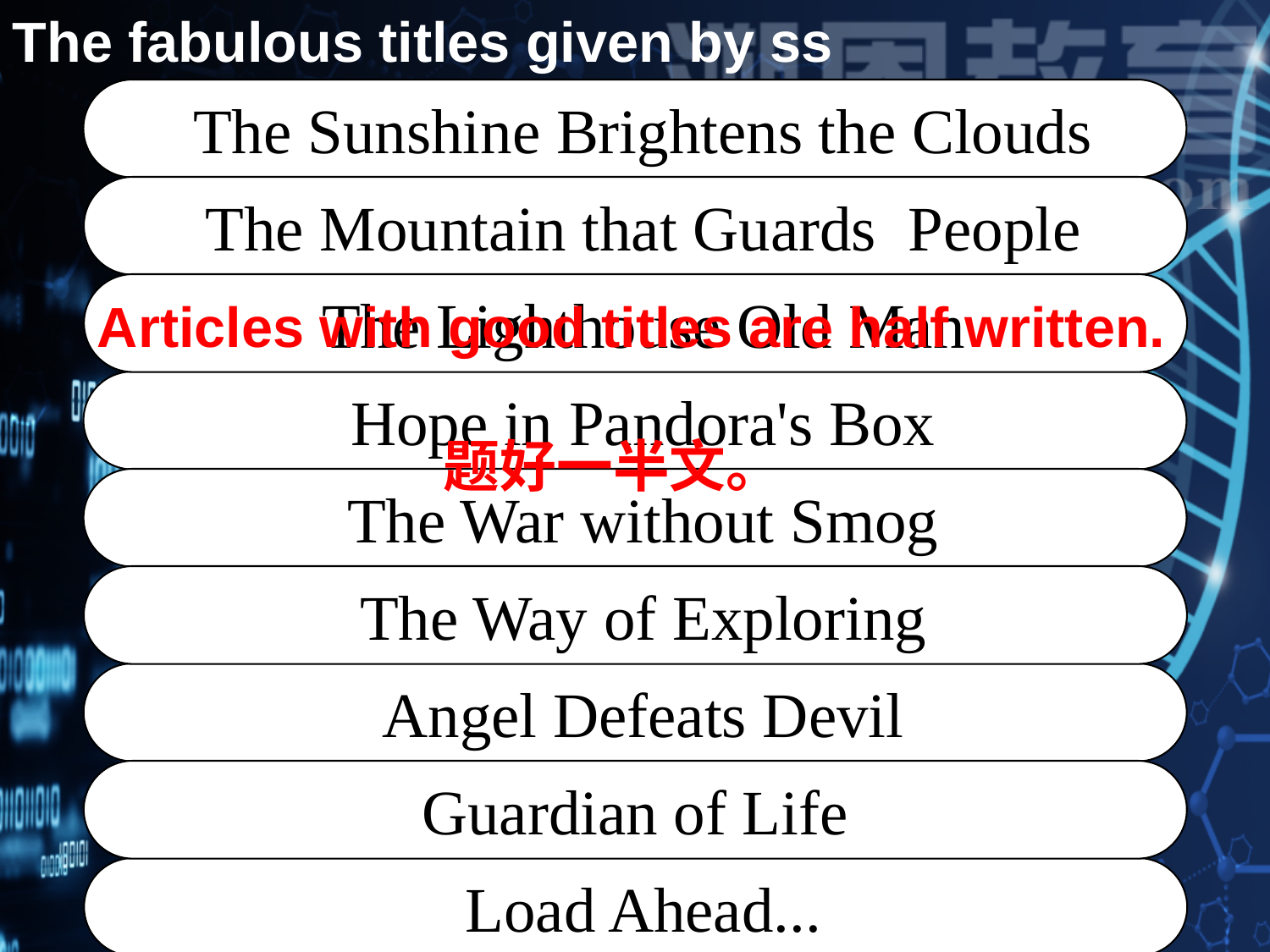

The fabulous titles given by ss
 The Sunshine Brightens the Clouds
 The Mountain that Guards  People
 The Lighthouse Old Man
 Hope in Pandora's Box
 The War without Smog
 The Way of Exploring
 Angel Defeats Devil
Guardian of Life
 Load Ahead...
Articles with good titles are half written.
题好一半文。